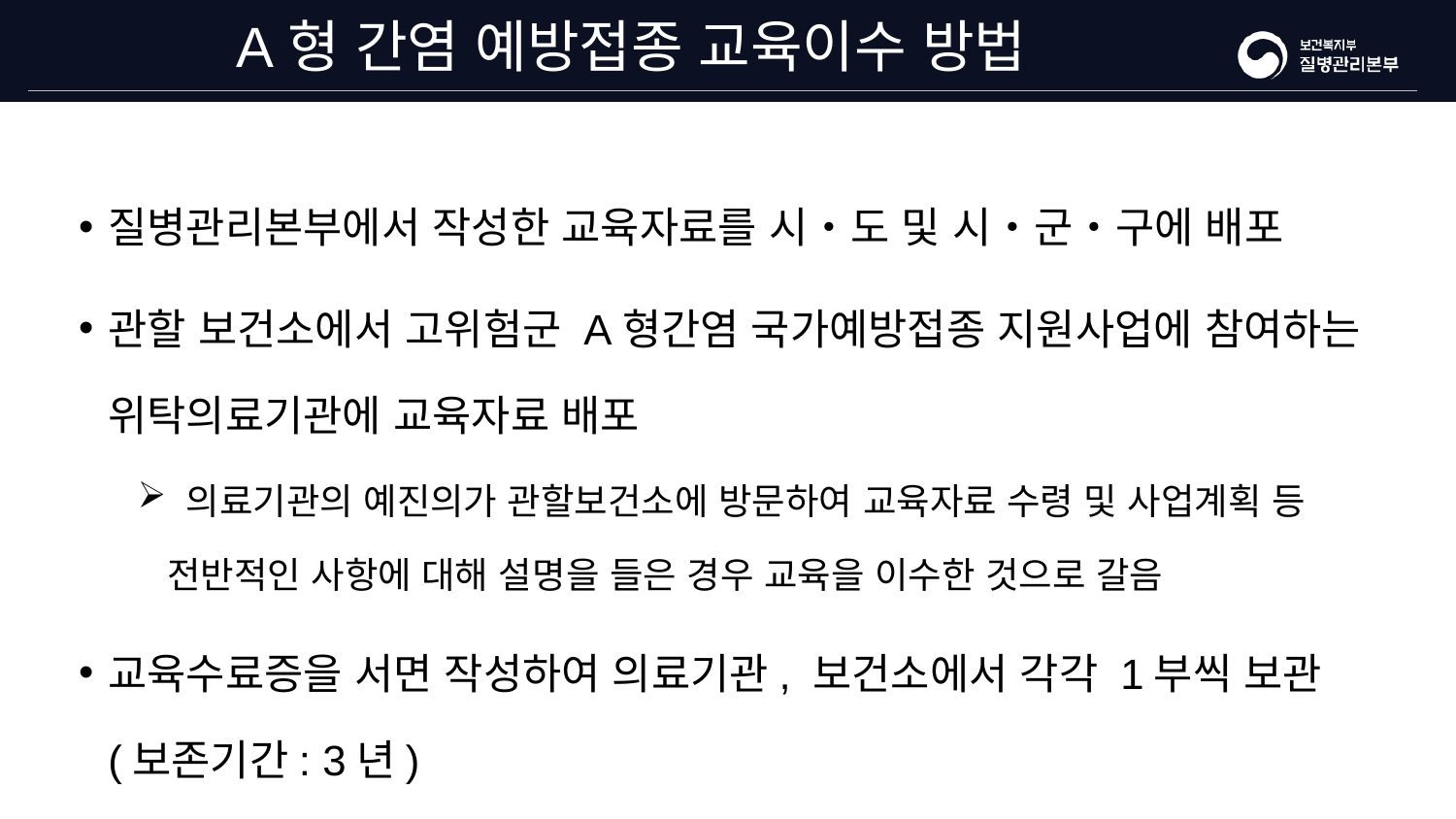

# A형 간염 예방접종 교육이수 방법
질병관리본부에서 작성한 교육자료를 시・도 및 시・군・구에 배포
관할 보건소에서 고위험군 A형간염 국가예방접종 지원사업에 참여하는 위탁의료기관에 교육자료 배포
 의료기관의 예진의가 관할보건소에 방문하여 교육자료 수령 및 사업계획 등 전반적인 사항에 대해 설명을 들은 경우 교육을 이수한 것으로 갈음
교육수료증을 서면 작성하여 의료기관, 보건소에서 각각 1부씩 보관
(보존기간: 3년)